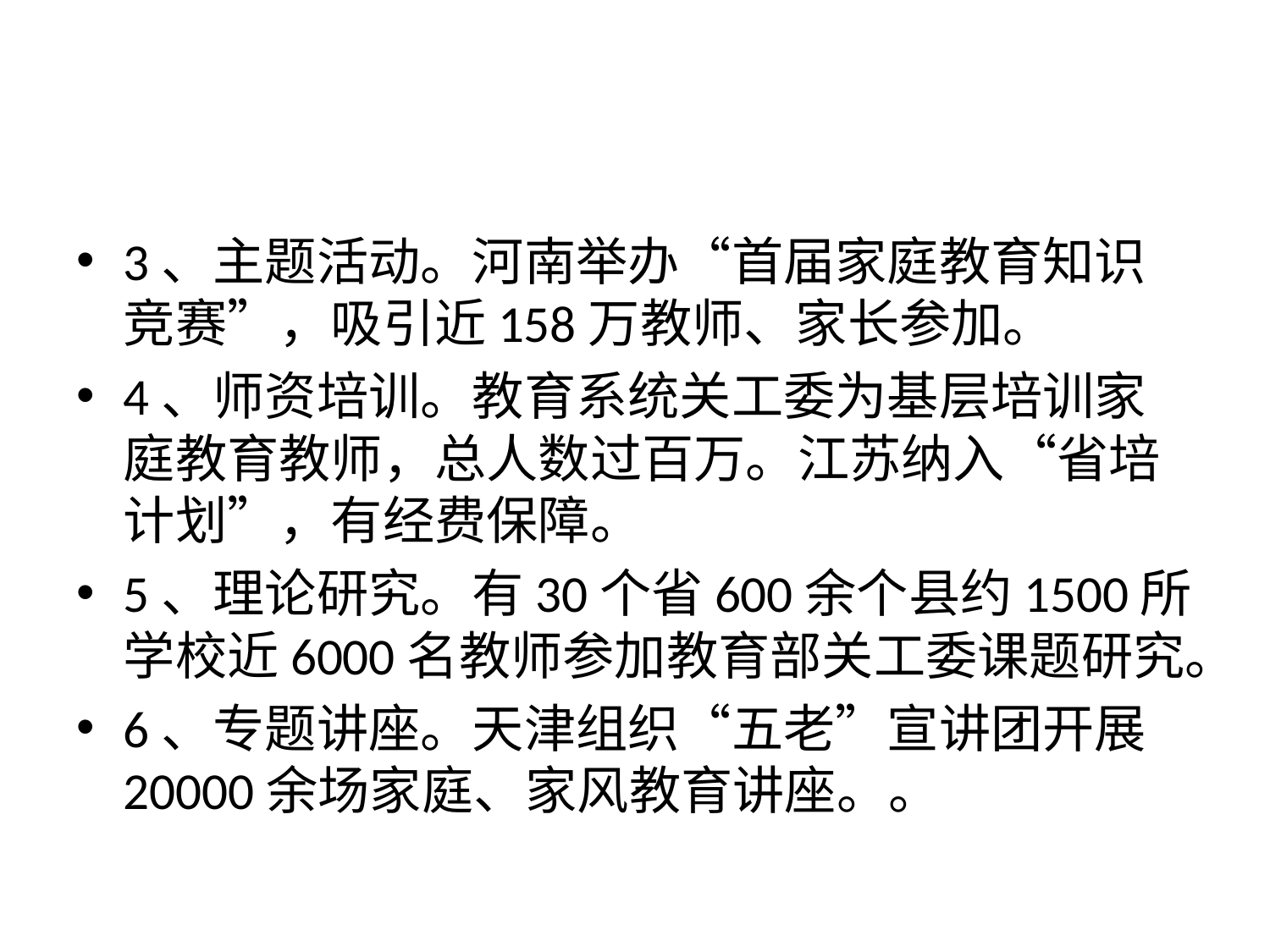

#
3、主题活动。河南举办“首届家庭教育知识竞赛”，吸引近158万教师、家长参加。
4、师资培训。教育系统关工委为基层培训家庭教育教师，总人数过百万。江苏纳入“省培计划”，有经费保障。
5、理论研究。有30个省600余个县约1500所学校近6000名教师参加教育部关工委课题研究。
6、专题讲座。天津组织“五老”宣讲团开展20000余场家庭、家风教育讲座。。